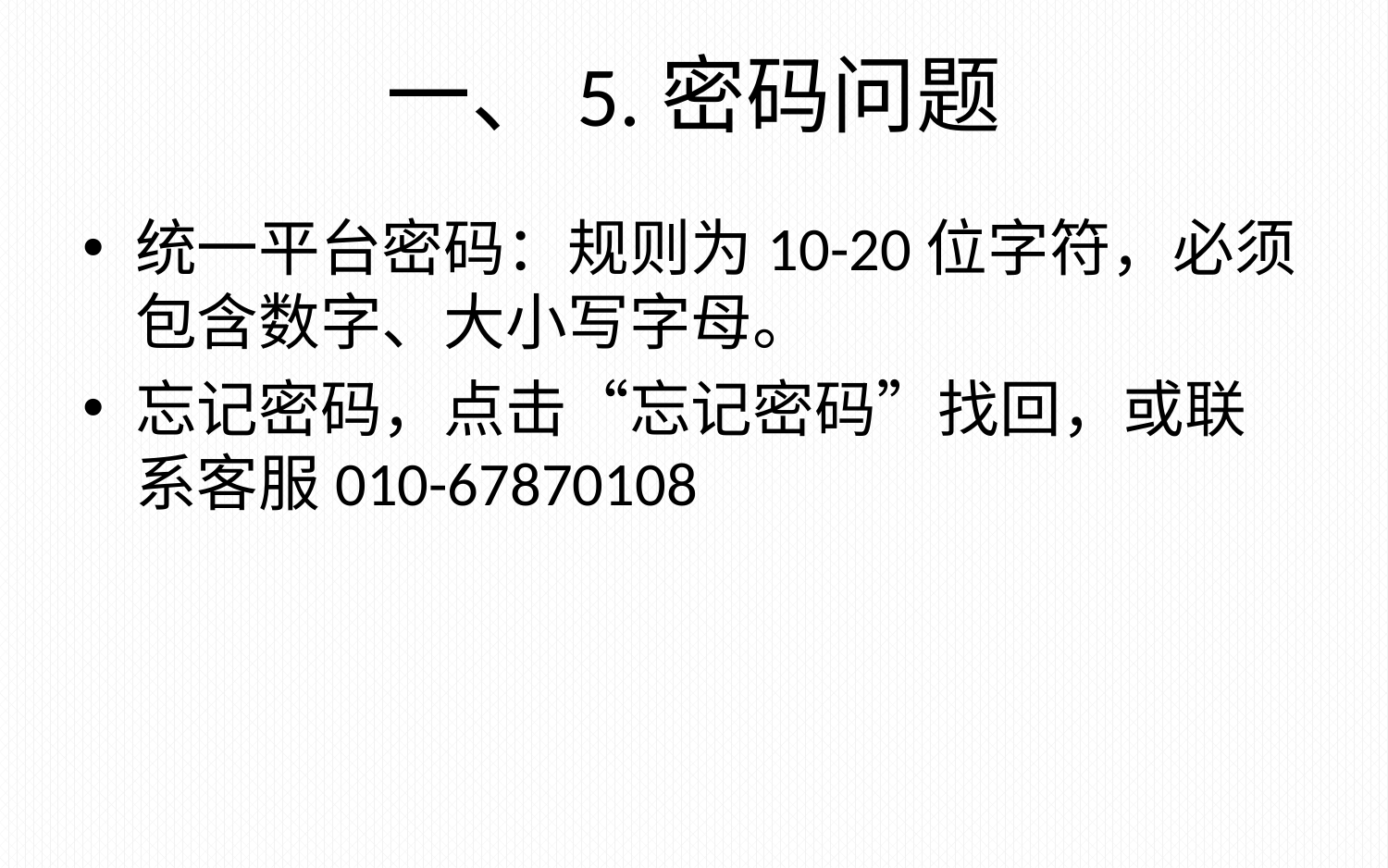

# 一、5.密码问题
统一平台密码：规则为10-20位字符，必须包含数字、大小写字母。
忘记密码，点击“忘记密码”找回，或联系客服010-67870108